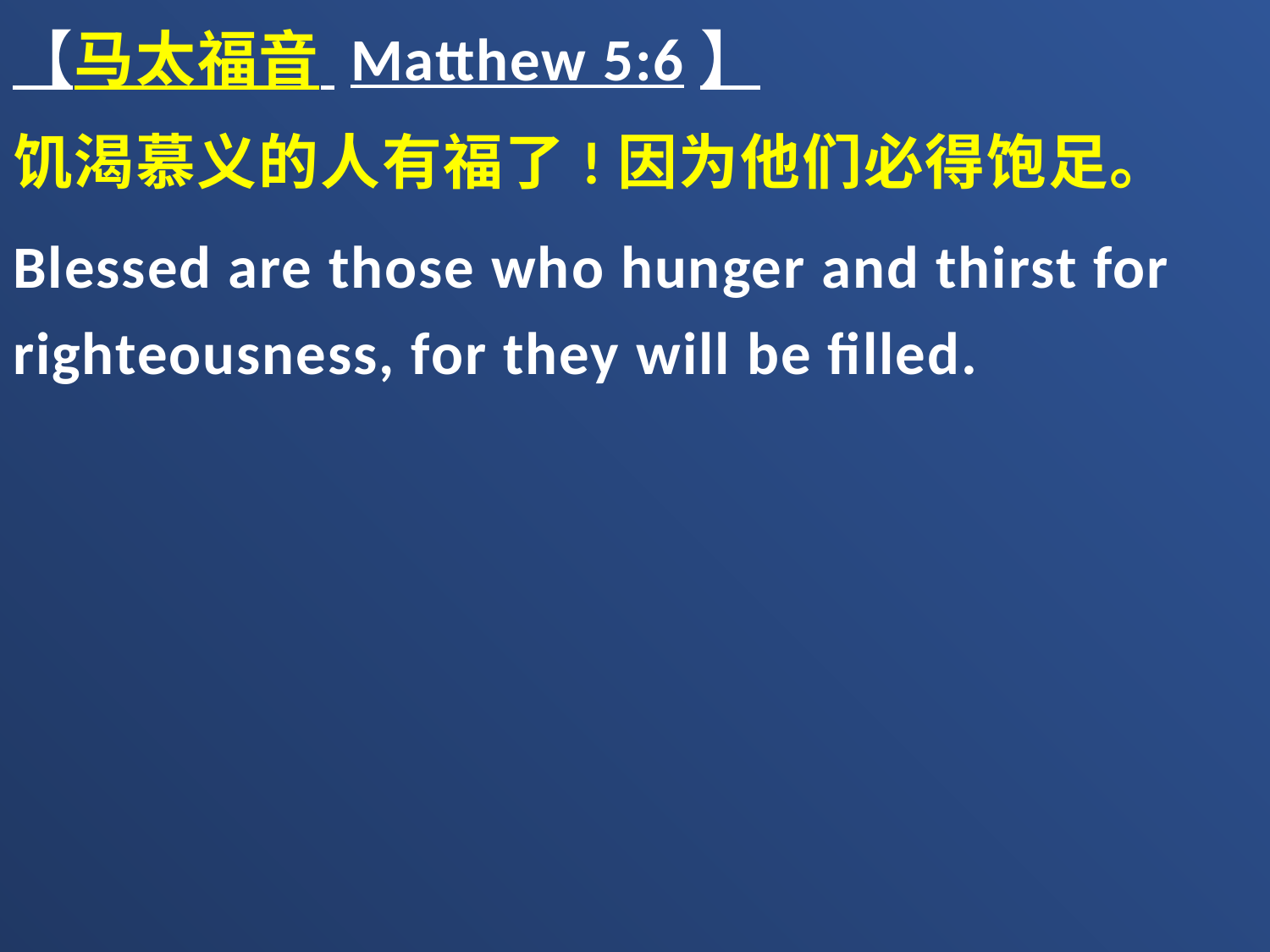

【马太福音 Matthew 5:6】
饥渴慕义的人有福了!因为他们必得饱足。
Blessed are those who hunger and thirst for righteousness, for they will be filled.